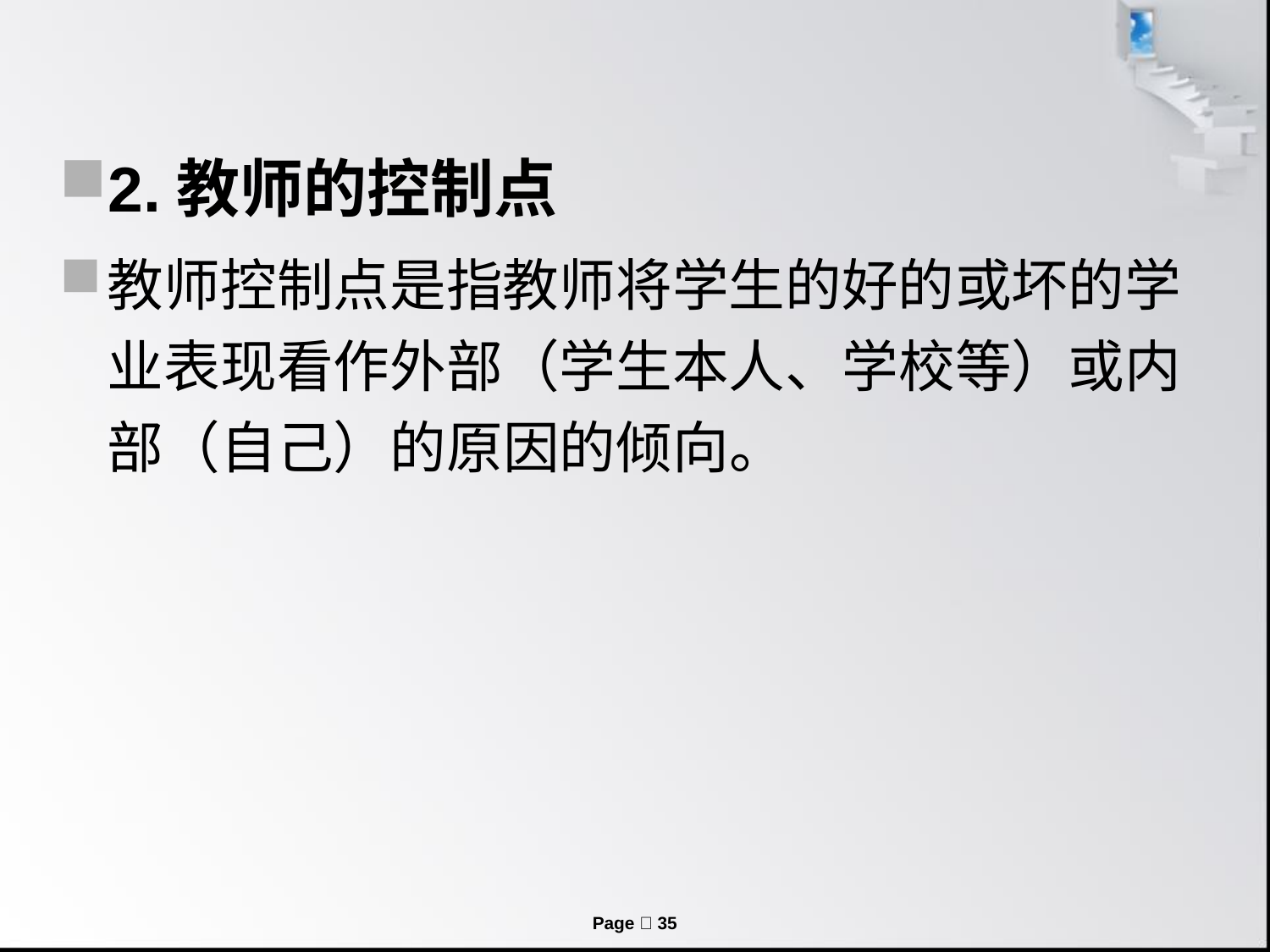

2.教师的控制点
教师控制点是指教师将学生的好的或坏的学业表现看作外部（学生本人、学校等）或内部（自己）的原因的倾向。